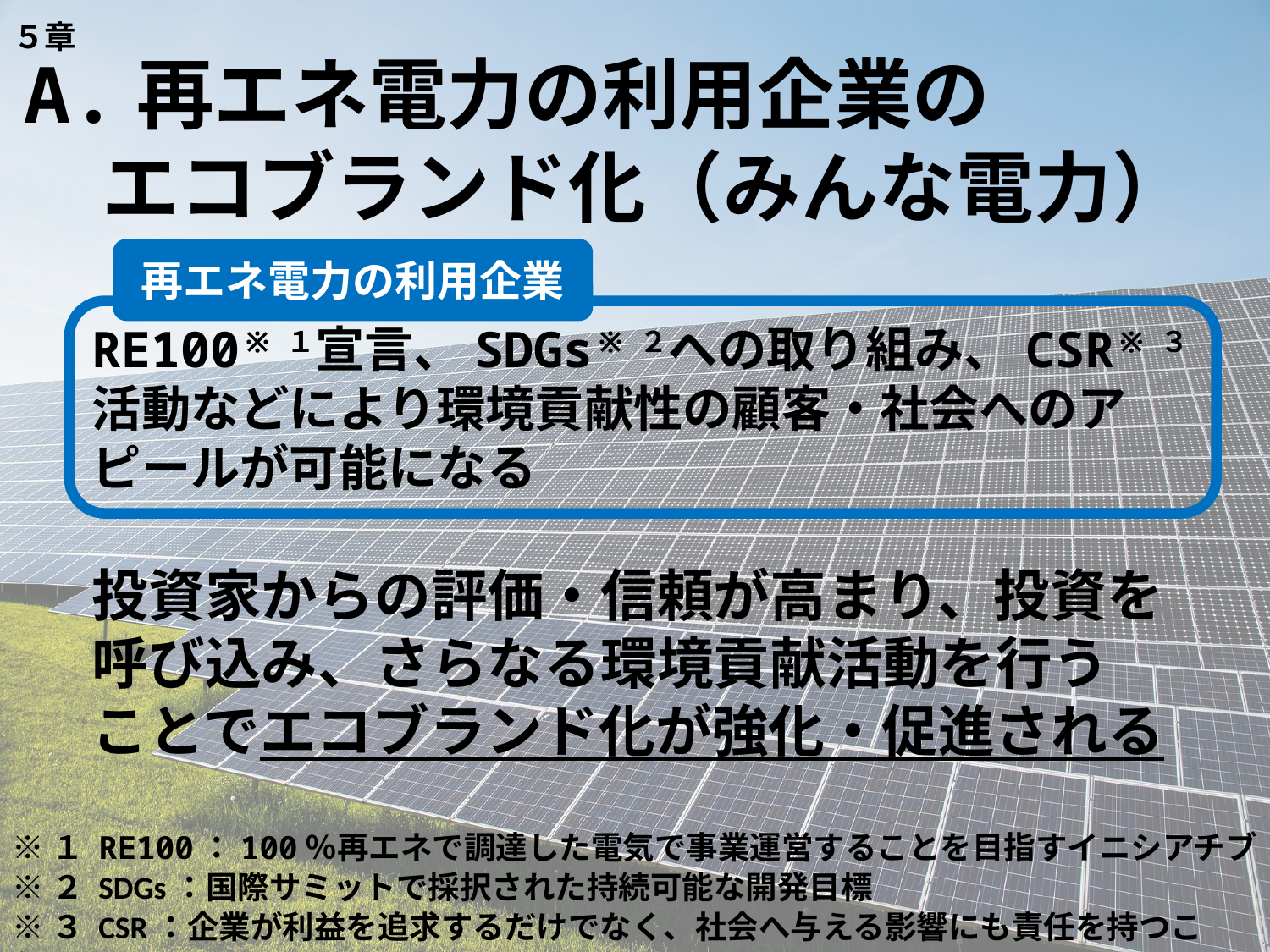

５章
A.再エネ電力の利用企業の
　エコブランド化（みんな電力）
再エネ電力の利用企業
RE100※１宣言、SDGs※２への取り組み、CSR※３活動などにより環境貢献性の顧客・社会へのアピールが可能になる
投資家からの評価・信頼が高まり、投資を呼び込み、さらなる環境貢献活動を行う
ことでエコブランド化が強化・促進される
※１ RE100：100％再エネで調達した電気で事業運営することを目指すイニシアチブ

※２ SDGs：国際サミットで採択された持続可能な開発目標
39
※３ CSR：企業が利益を追求するだけでなく、社会へ与える影響にも責任を持つこと